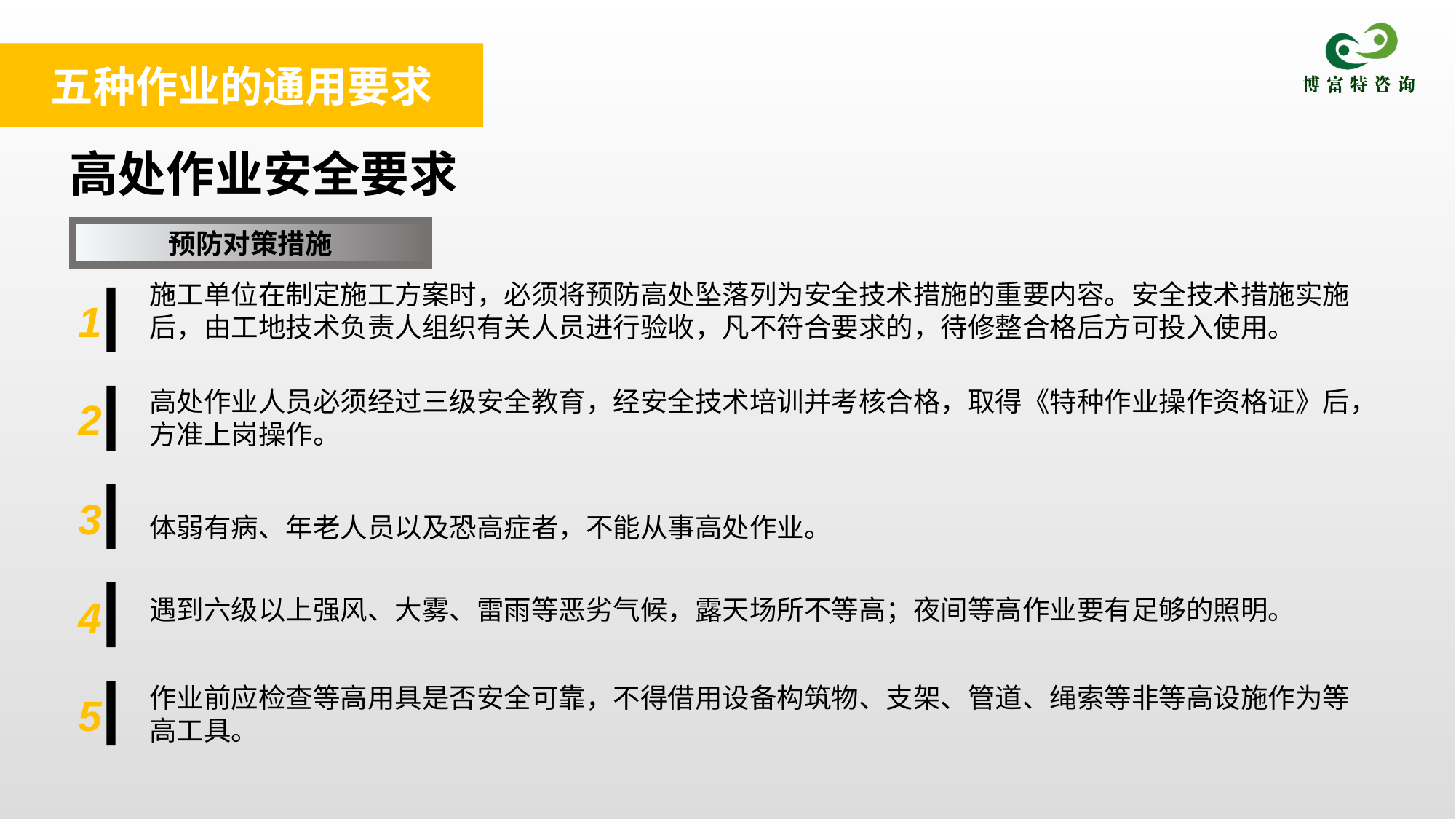

五种作业的通用要求
高处作业安全要求
预防对策措施
施工单位在制定施工方案时，必须将预防高处坠落列为安全技术措施的重要内容。安全技术措施实施后，由工地技术负责人组织有关人员进行验收，凡不符合要求的，待修整合格后方可投入使用。

1
高处作业人员必须经过三级安全教育，经安全技术培训并考核合格，取得《特种作业操作资格证》后，方准上岗操作。

2

3
体弱有病、年老人员以及恐高症者，不能从事高处作业。
遇到六级以上强风、大雾、雷雨等恶劣气候，露天场所不等高；夜间等高作业要有足够的照明。

4
作业前应检查等高用具是否安全可靠，不得借用设备构筑物、支架、管道、绳索等非等高设施作为等高工具。

5